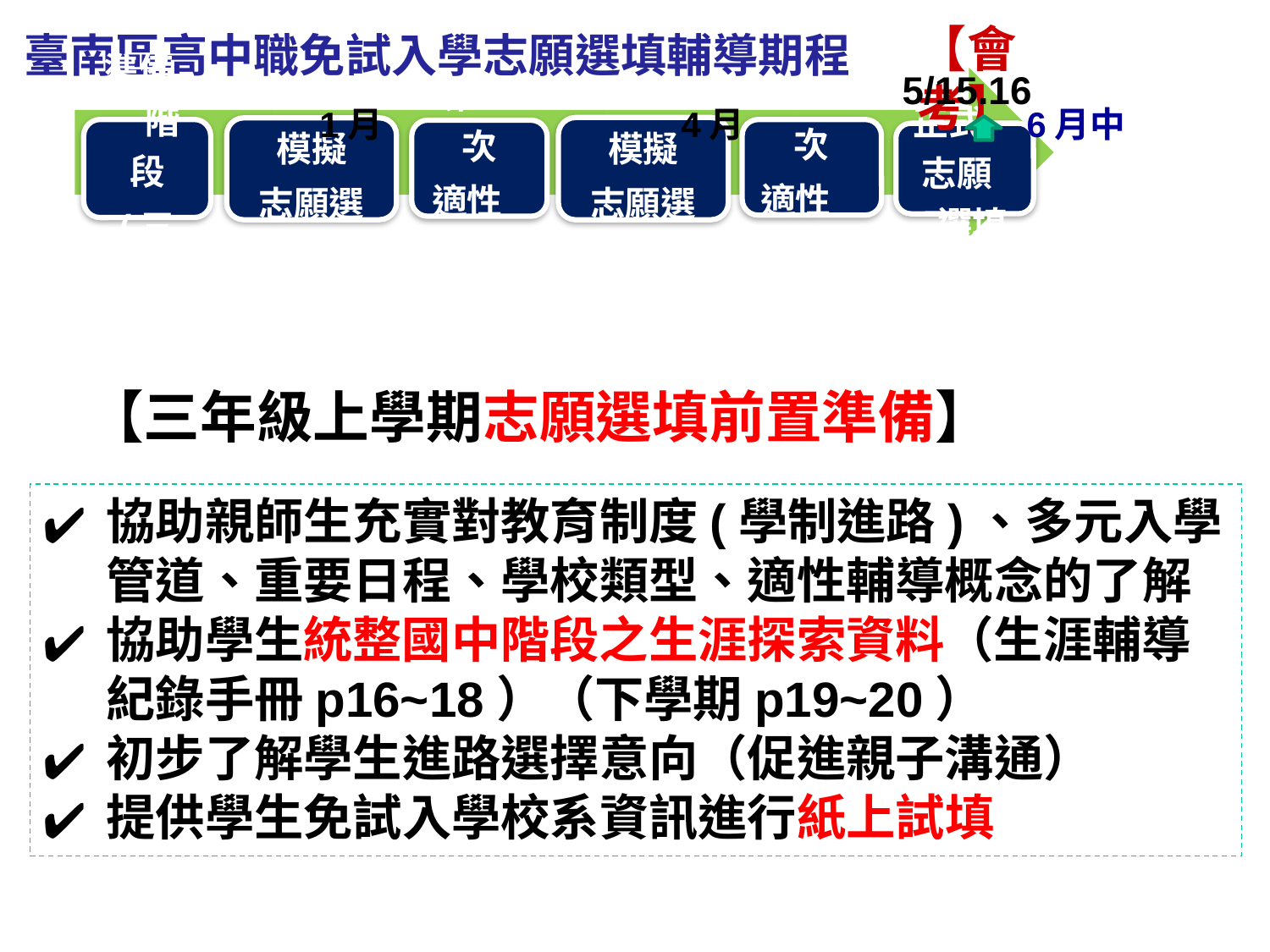

臺南區高中職免試入學志願選填輔導期程
【會考】
5/15.16

第二次
模擬
志願選填
第一次
模擬
志願選填

準備       階段
(三上)
第二次
適性       輔導
第一次
適性      輔導
正式      志願      選填
1月                                    4月                                  6月中

【三年級上學期志願選填前置準備】
協助親師生充實對教育制度(學制進路)、多元入學管道、重要日程、學校類型、適性輔導概念的了解
協助學生統整國中階段之生涯探索資料（生涯輔導紀錄手冊p16~18）（下學期p19~20）
初步了解學生進路選擇意向（促進親子溝通）
提供學生免試入學校系資訊進行紙上試填